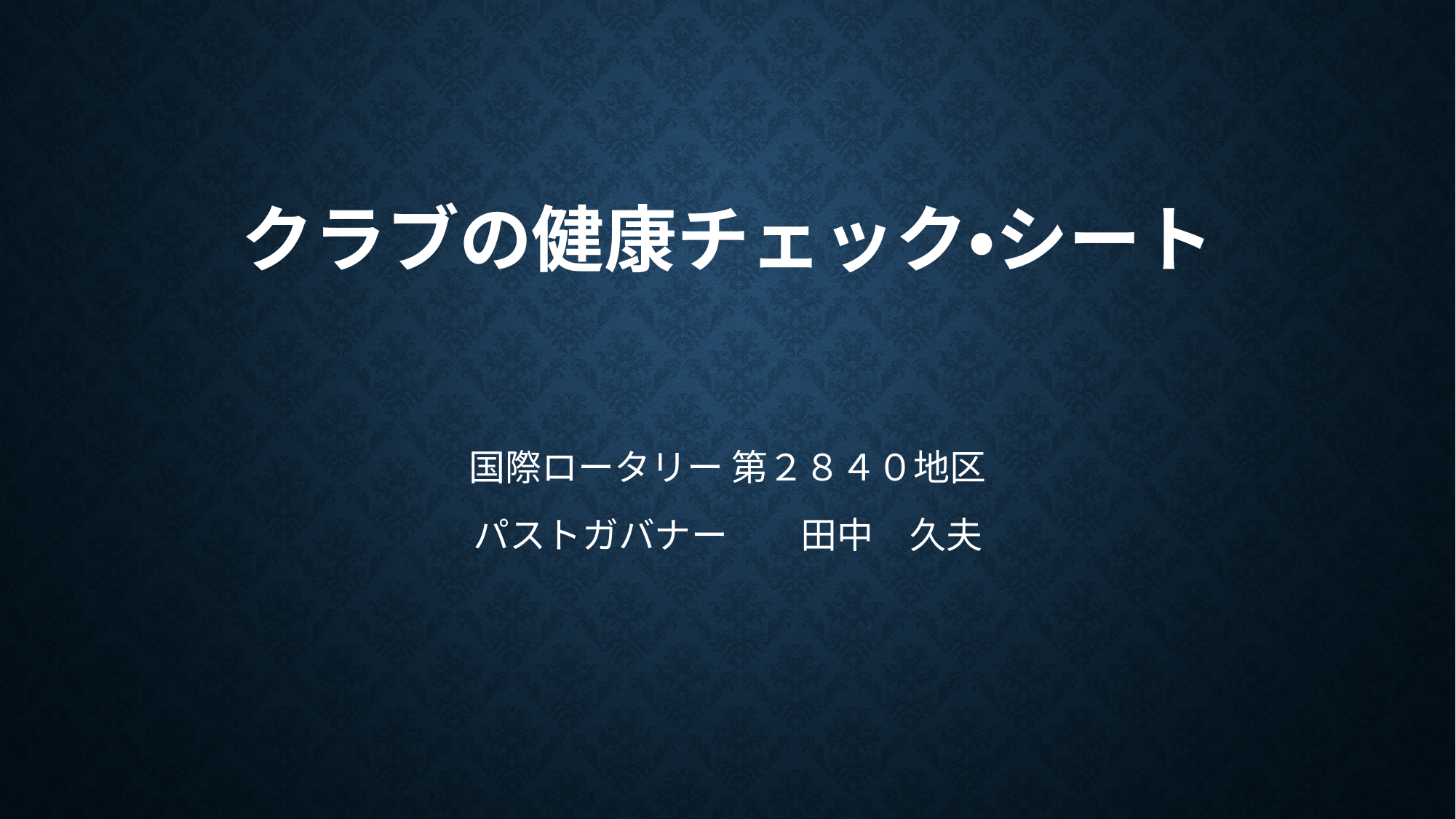

# クラブの健康チェック・シート
国際ロータリー 第２８４０地区
パストガバナー　　田中　久夫